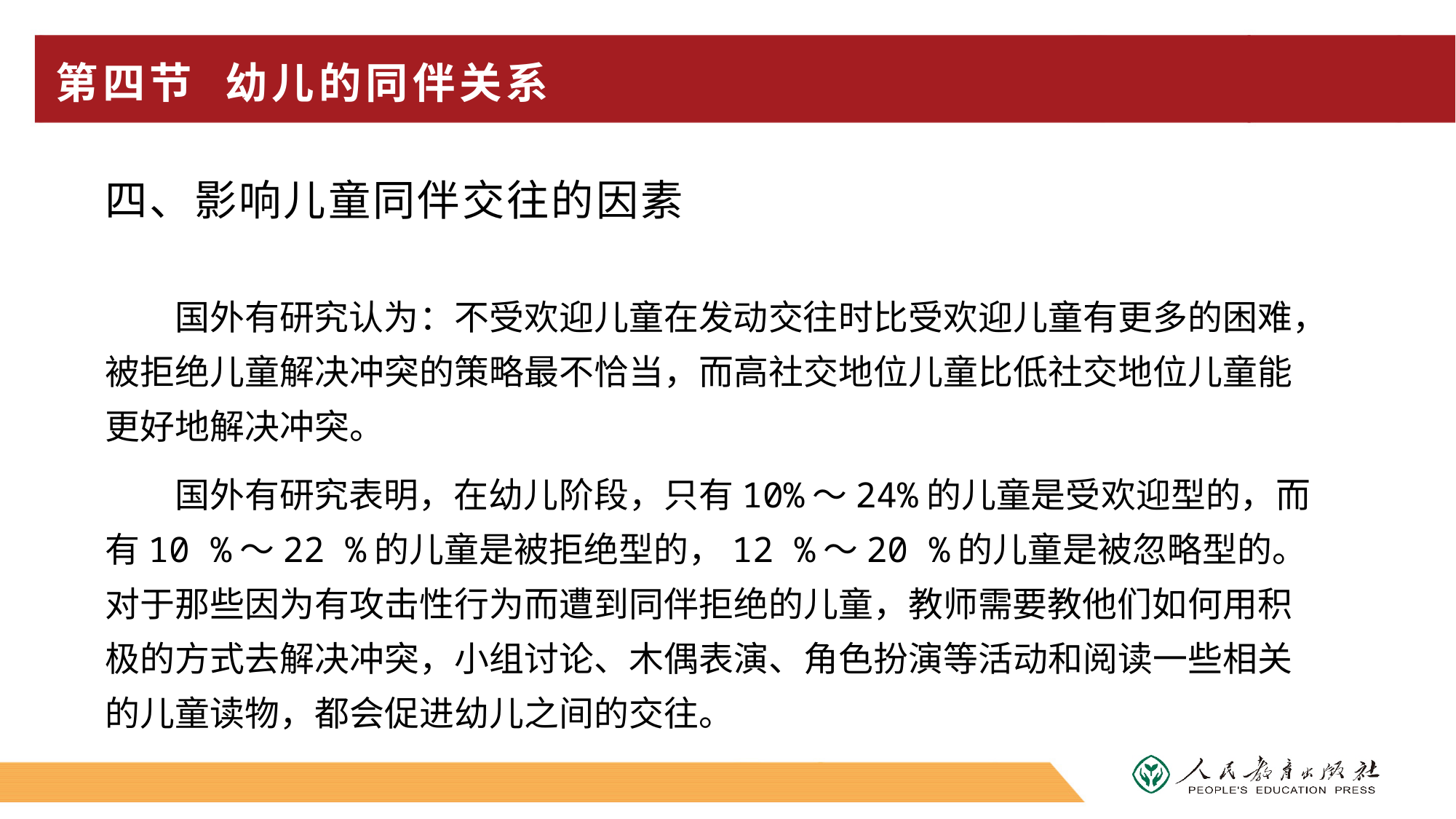

# 第四节  幼儿的同伴关系
四、影响儿童同伴交往的因素
国外有研究认为：不受欢迎儿童在发动交往时比受欢迎儿童有更多的困难，被拒绝儿童解决冲突的策略最不恰当，而高社交地位儿童比低社交地位儿童能更好地解决冲突。
国外有研究表明，在幼儿阶段，只有10%～24%的儿童是受欢迎型的，而有10 %～22 %的儿童是被拒绝型的，12 %～20 %的儿童是被忽略型的。对于那些因为有攻击性行为而遭到同伴拒绝的儿童，教师需要教他们如何用积极的方式去解决冲突，小组讨论、木偶表演、角色扮演等活动和阅读一些相关的儿童读物，都会促进幼儿之间的交往。